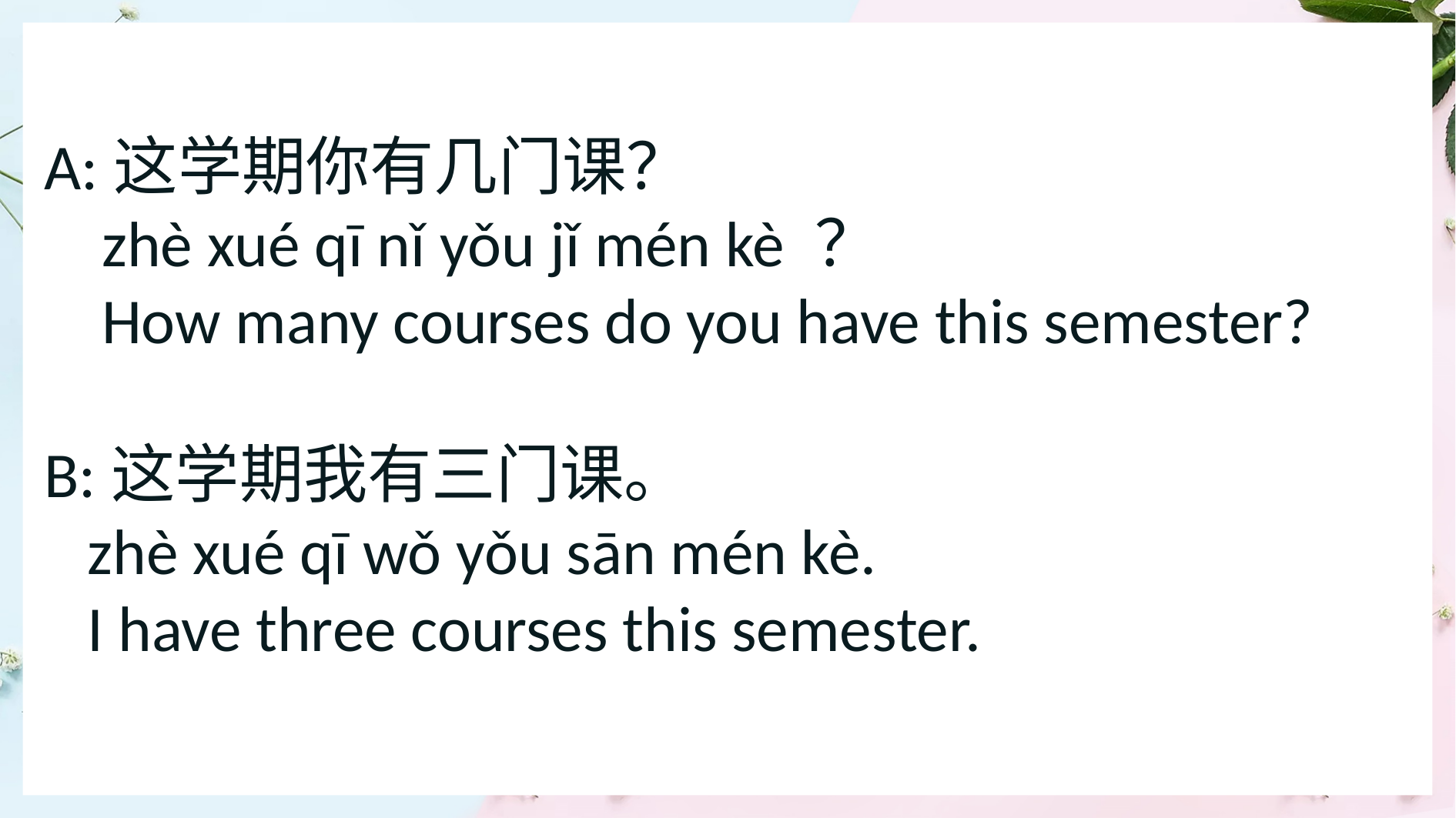

A:这学期你有几门课？
    zhè xué qī nǐ yǒu jǐ mén kè ？
    How many courses do you have this semester?

B:这学期我有三门课。
   zhè xué qī wǒ yǒu sān mén kè.
   I have three courses this semester.

1